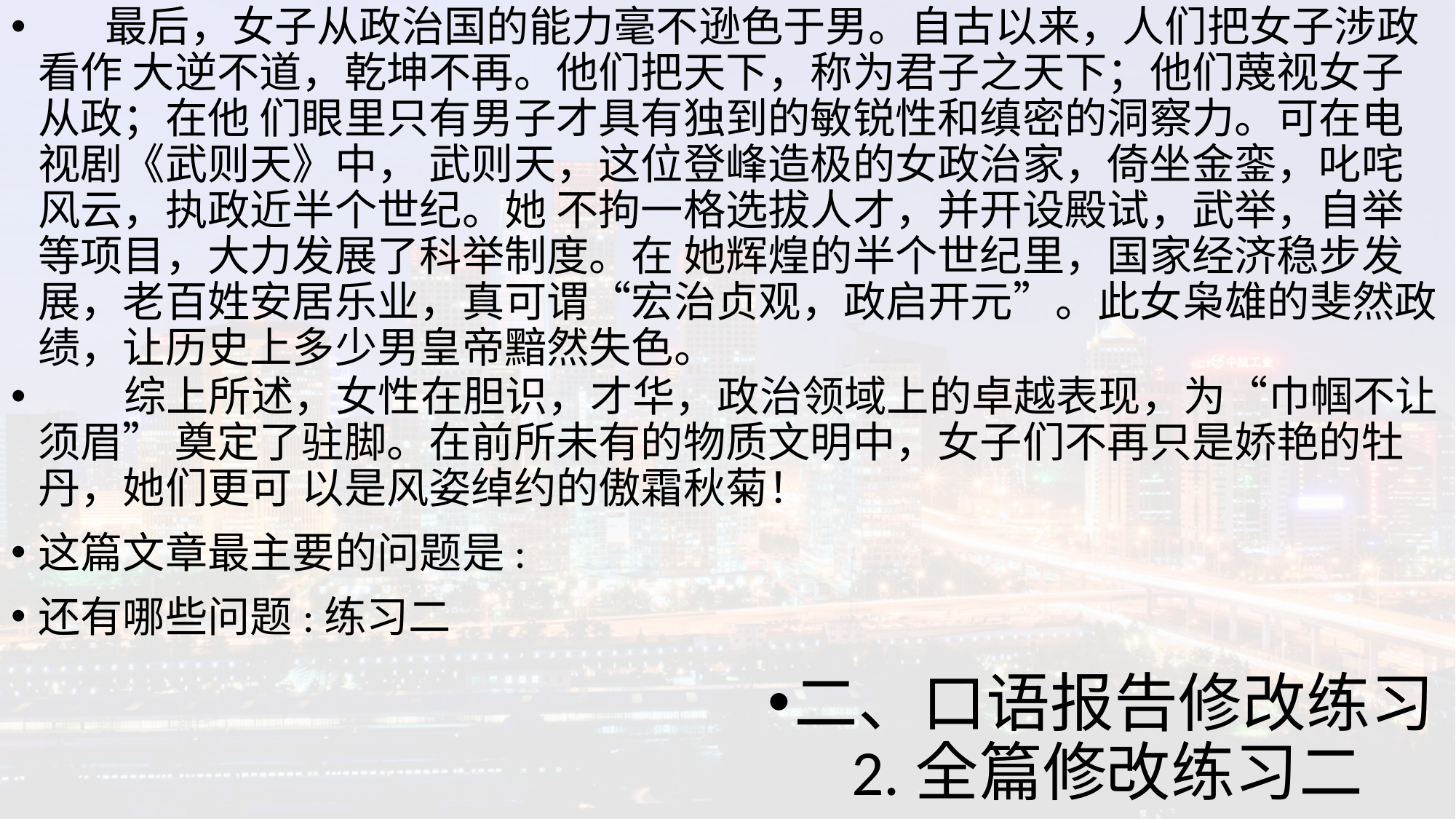

最后，女子从政治国的能力毫不逊色于男。自古以来，人们把女子涉政看作 大逆不道，乾坤不再。他们把天下，称为君子之天下；他们蔑视女子从政；在他 们眼里只有男子才具有独到的敏锐性和缜密的洞察力。可在电视剧《武则天》中， 武则天，这位登峰造极的女政治家，倚坐金銮，叱咤风云，执政近半个世纪。她 不拘一格选拔人才，并开设殿试，武举，自举等项目，大力发展了科举制度。在 她辉煌的半个世纪里，国家经济稳步发展，老百姓安居乐业，真可谓“宏治贞观，政启开元”。此女枭雄的斐然政绩，让历史上多少男皇帝黯然失色。
        综上所述，女性在胆识，才华，政治领域上的卓越表现，为“巾帼不让须眉” 奠定了驻脚。在前所未有的物质文明中，女子们不再只是娇艳的牡丹，她们更可 以是风姿绰约的傲霜秋菊！
这篇文章最主要的问题是:
还有哪些问题:练习二

# 二、口语报告修改练习 2.全篇修改练习二